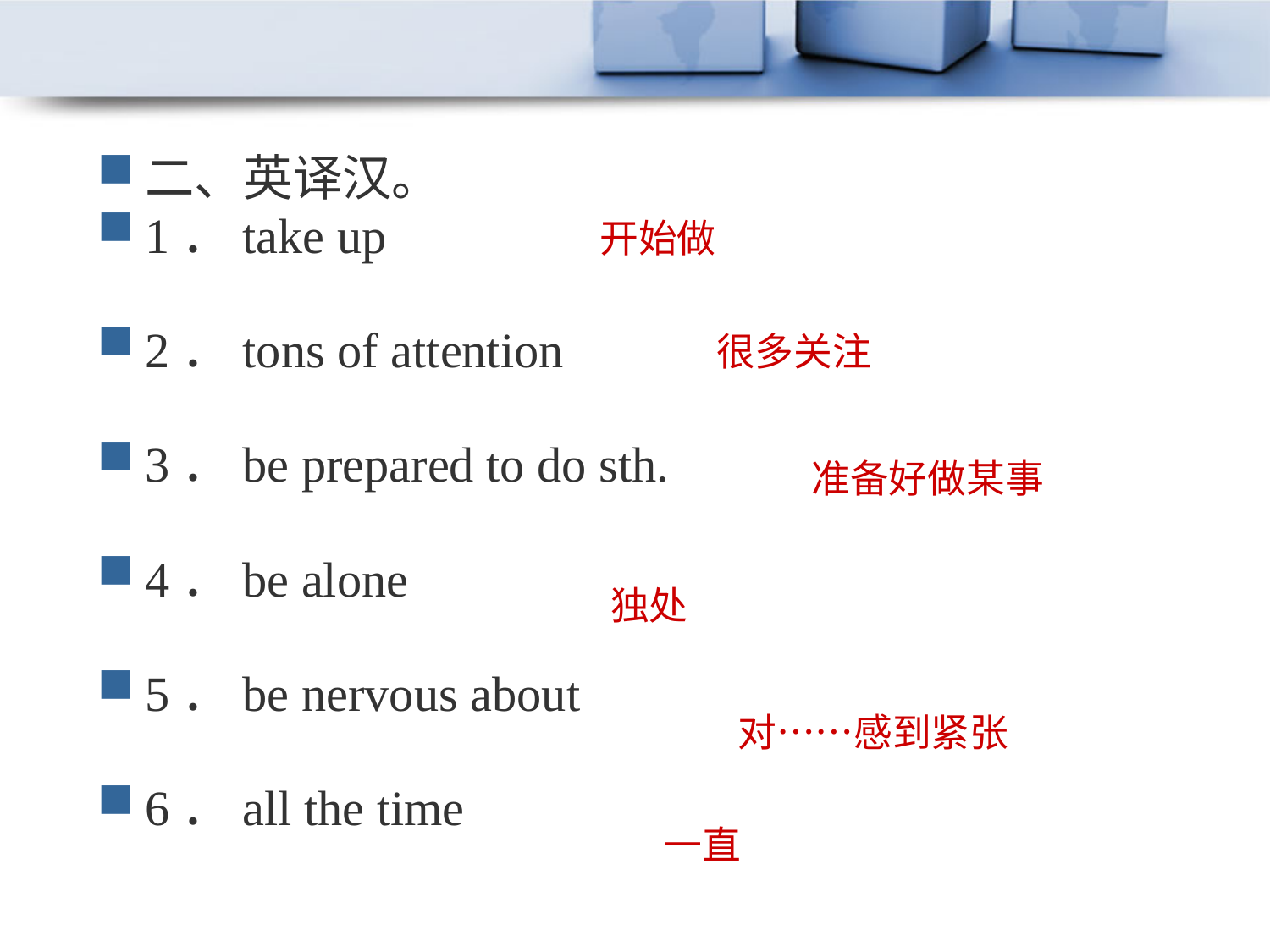

二、英译汉。
1．take up

2．tons of attention

3．be prepared to do sth.

4．be alone

5．be nervous about

6．all the time
开始做
很多关注
准备好做某事
独处
对……感到紧张
一直